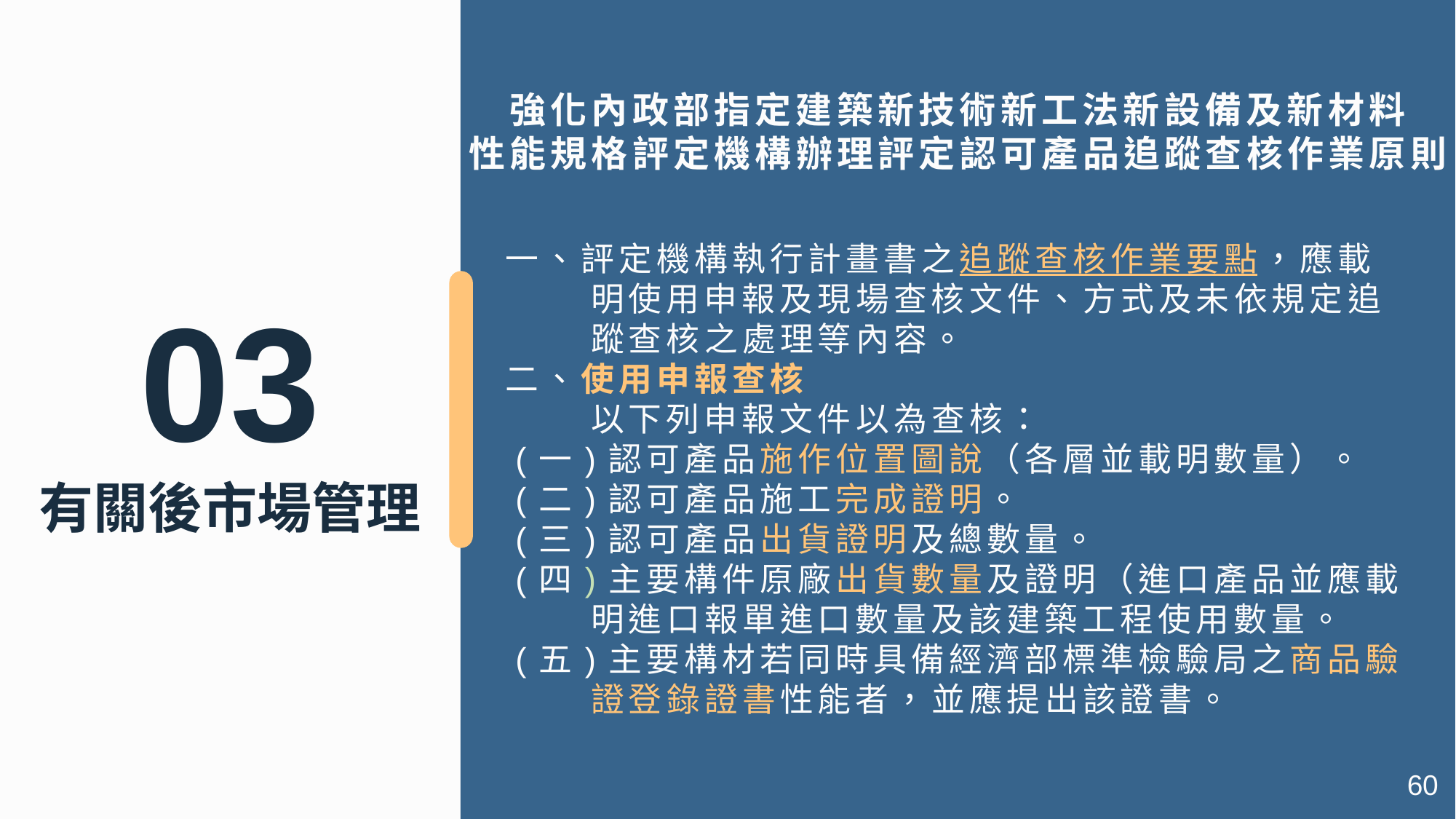

強化內政部指定建築新技術新工法新設備及新材料
性能規格評定機構辦理評定認可產品追蹤查核作業原則
一、評定機構執行計畫書之追蹤查核作業要點，應載明使用申報及現場查核文件、方式及未依規定追蹤查核之處理等內容。
二、使用申報查核
以下列申報文件以為查核：
(一)認可產品施作位置圖說（各層並載明數量）。
(二)認可產品施工完成證明。
(三)認可產品出貨證明及總數量。
(四)主要構件原廠出貨數量及證明（進口產品並應載明進口報單進口數量及該建築工程使用數量。
(五)主要構材若同時具備經濟部標準檢驗局之商品驗證登錄證書性能者，並應提出該證書。
03
有關後市場管理
60